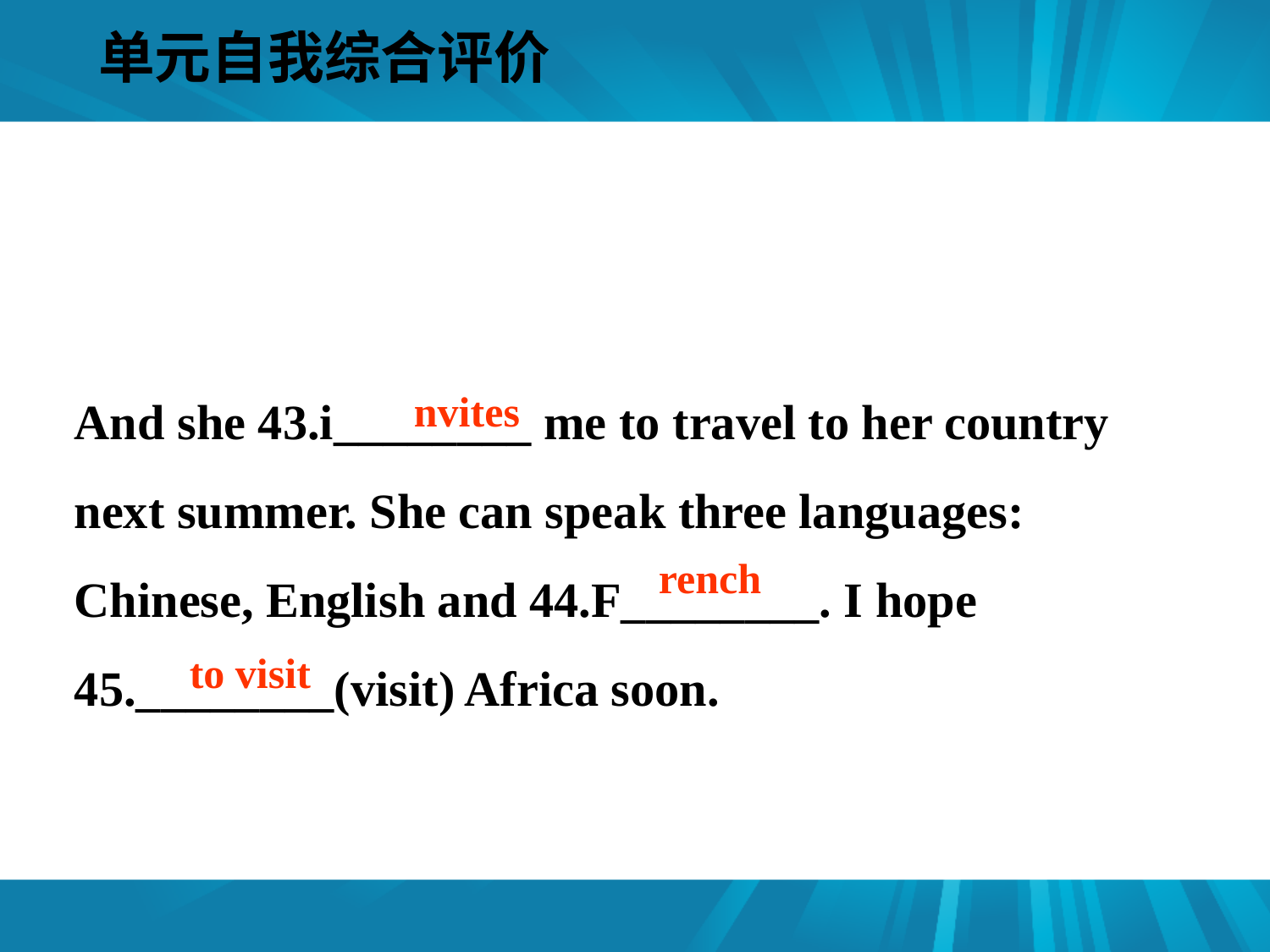

单元自我综合评价
#
And she 43.i________ me to travel to her country next summer. She can speak three languages: Chinese, English and 44.F________. I hope 45.________(visit) Africa soon.
nvites
rench
to visit